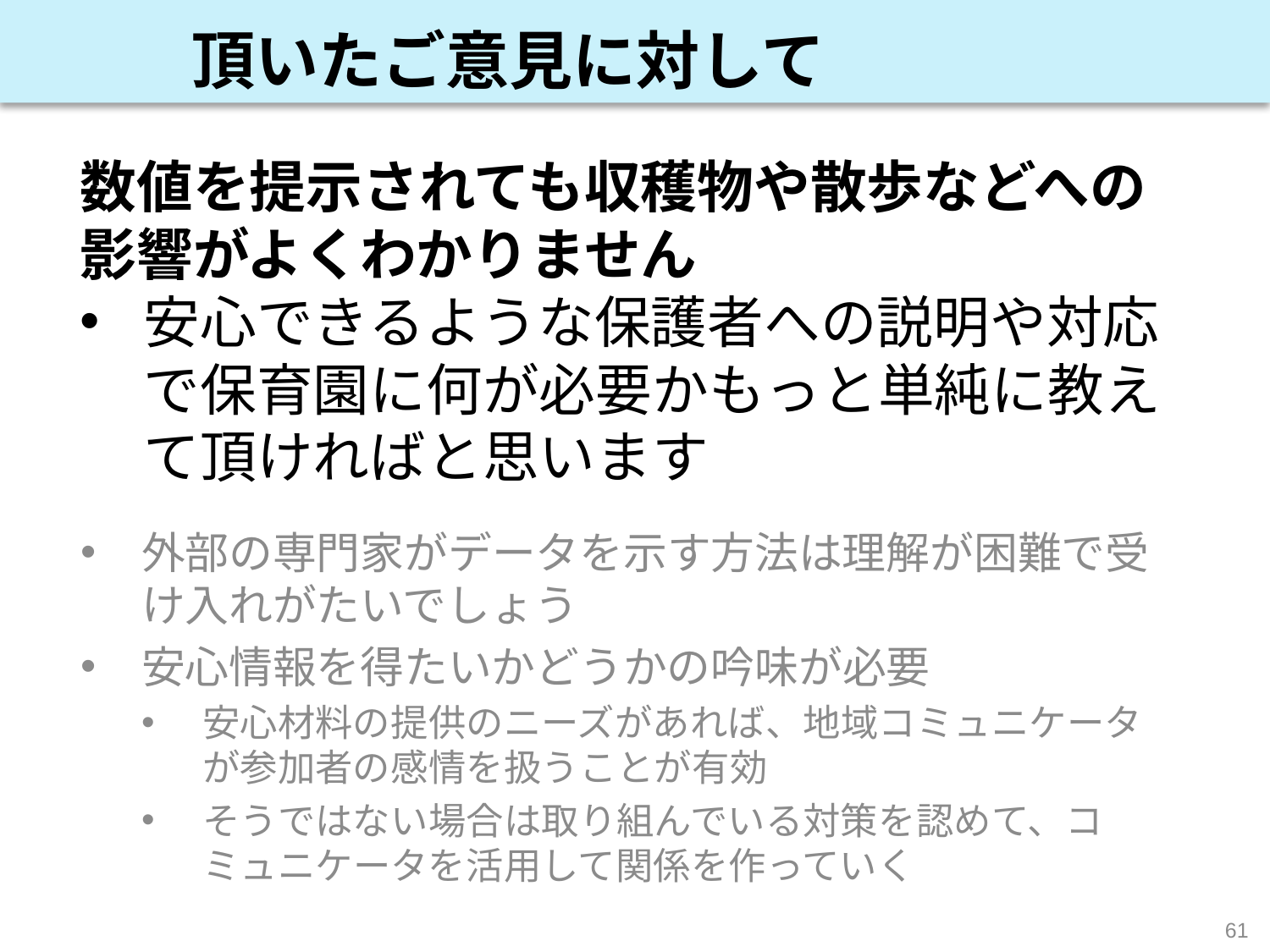

頂いたご意見に対して
数値を提示されても収穫物や散歩などへの影響がよくわかりません
安心できるような保護者への説明や対応で保育園に何が必要かもっと単純に教えて頂ければと思います
外部の専門家がデータを示す方法は理解が困難で受け入れがたいでしょう
安心情報を得たいかどうかの吟味が必要
安心材料の提供のニーズがあれば、地域コミュニケータが参加者の感情を扱うことが有効
そうではない場合は取り組んでいる対策を認めて、コミュニケータを活用して関係を作っていく
61